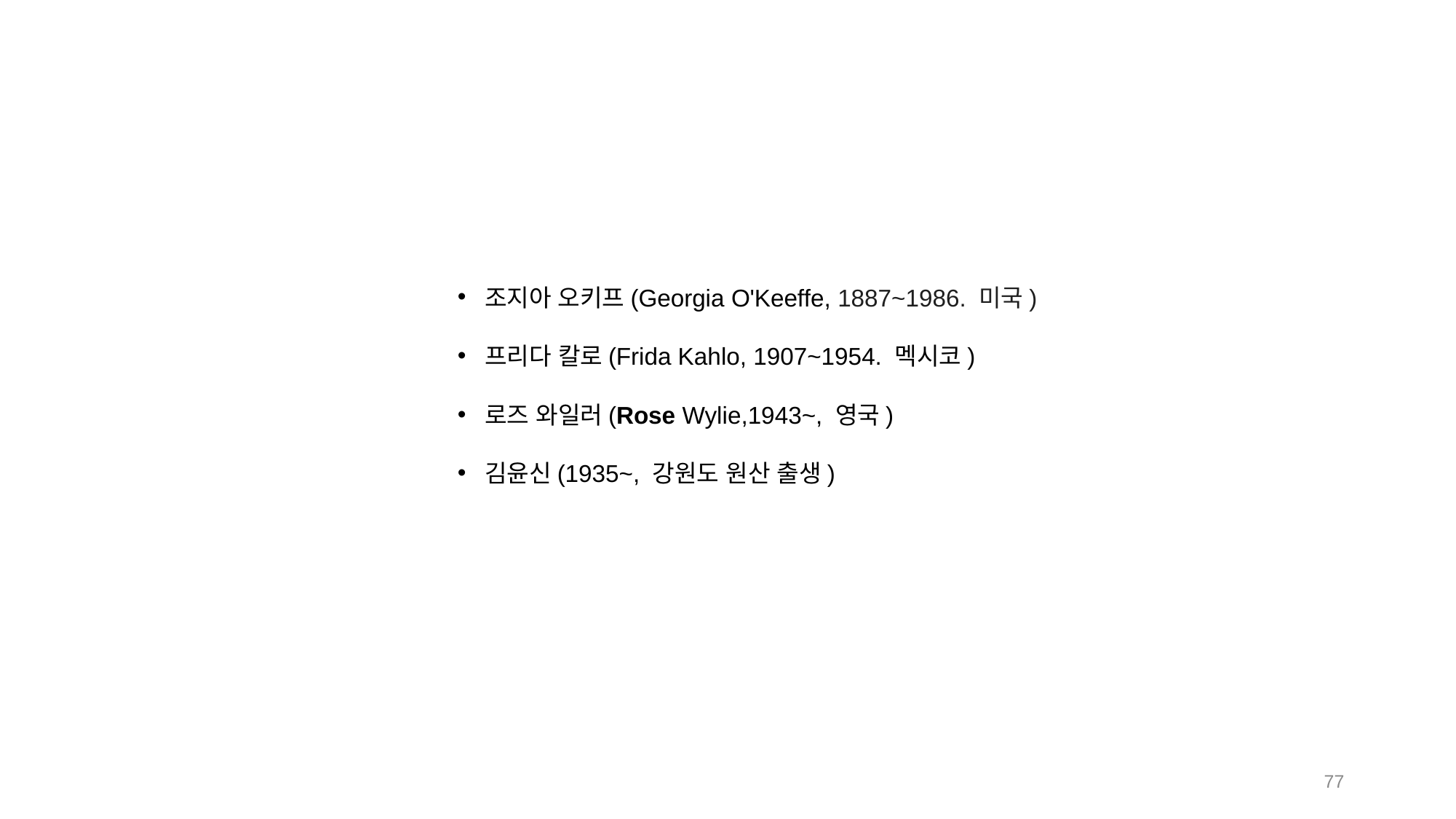

조지아 오키프(Georgia O'Keeffe, 1887~1986. 미국)
프리다 칼로(Frida Kahlo, 1907~1954. 멕시코)
로즈 와일러(Rose Wylie,1943~, 영국)
김윤신(1935~, 강원도 원산 출생)

77